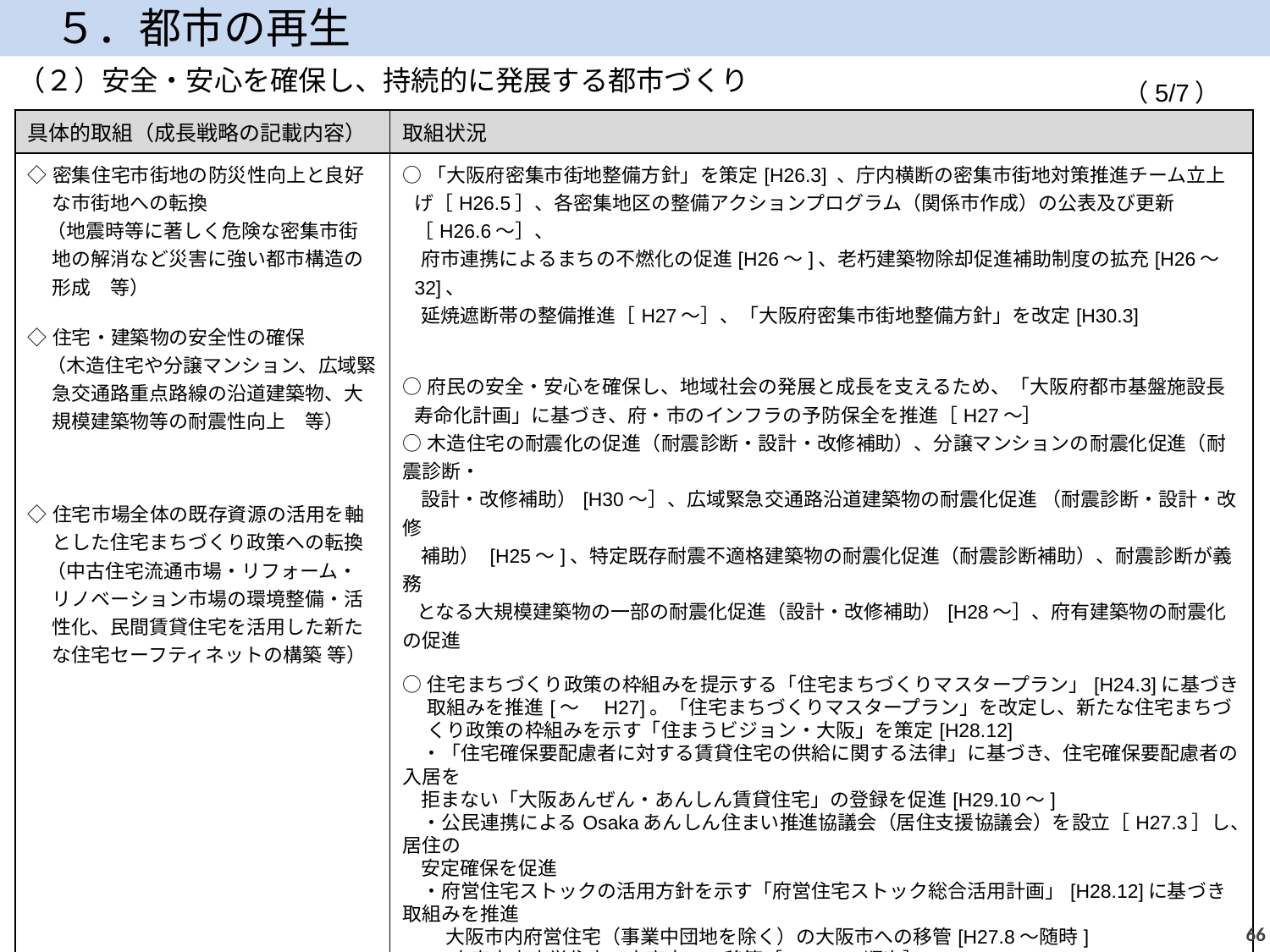

５．都市の再生
（２）安全・安心を確保し、持続的に発展する都市づくり
（5/7）
| 具体的取組（成長戦略の記載内容） | 取組状況 |
| --- | --- |
| ◇密集住宅市街地の防災性向上と良好な市街地への転換 　（地震時等に著しく危険な密集市街地の解消など災害に強い都市構造の形成　等） ◇住宅・建築物の安全性の確保 　（木造住宅や分譲マンション、広域緊急交通路重点路線の沿道建築物、大規模建築物等の耐震性向上　等） ◇住宅市場全体の既存資源の活用を軸とした住宅まちづくり政策への転換 　（中古住宅流通市場・リフォーム・リノベーション市場の環境整備・活性化、民間賃貸住宅を活用した新たな住宅セーフティネットの構築 等） | ○「大阪府密集市街地整備方針」を策定[H26.3] 、庁内横断の密集市街地対策推進チーム立上げ［H26.5］、各密集地区の整備アクションプログラム（関係市作成）の公表及び更新［H26.6～］、 府市連携によるまちの不燃化の促進[H26～]、老朽建築物除却促進補助制度の拡充[H26～32]、 延焼遮断帯の整備推進［H27～］、「大阪府密集市街地整備方針」を改定[H30.3] ○府民の安全・安心を確保し、地域社会の発展と成長を支えるため、「大阪府都市基盤施設長寿命化計画」に基づき、府・市のインフラの予防保全を推進［H27～］ ○木造住宅の耐震化の促進（耐震診断・設計・改修補助）、分譲マンションの耐震化促進（耐震診断・ 設計・改修補助）[H30～］、広域緊急交通路沿道建築物の耐震化促進 （耐震診断・設計・改修 補助） [H25～]、特定既存耐震不適格建築物の耐震化促進（耐震診断補助）、耐震診断が義務 となる大規模建築物の一部の耐震化促進（設計・改修補助）[H28～］、府有建築物の耐震化の促進 ○住宅まちづくり政策の枠組みを提示する「住宅まちづくりマスタープラン」[H24.3]に基づき取組みを推進[～　H27]。「住宅まちづくりマスタープラン」を改定し、新たな住宅まちづくり政策の枠組みを示す「住まうビジョン・大阪」を策定[H28.12] 　・「住宅確保要配慮者に対する賃貸住宅の供給に関する法律」に基づき、住宅確保要配慮者の入居を 拒まない「大阪あんぜん・あんしん賃貸住宅」の登録を促進[H29.10～] 　・公民連携によるOsakaあんしん住まい推進協議会（居住支援協議会）を設立［H27.3］し、居住の 安定確保を促進 　・府営住宅ストックの活用方針を示す「府営住宅ストック総合活用計画」[H28.12]に基づき取組みを推進 　　 大阪市内府営住宅（事業中団地を除く）の大阪市への移管[H27.8～随時] 　　大東市内府営住宅の大東市への移管［H30.4～順次］ 　　府営住宅の所在する全38市町と「府営住宅資産を活用したまちづくり協議の場」を設置 ［H24～H26］ 　・民間団体・事業者･公的団体で構成する「大阪の住まい活性化フォーラム」と連携し、空き家・住まいの 相談窓口の設置や、中古住宅・リフォームに係る一元的な情報発信などの取組みにより、中古住宅流通・ リフォーム市場活性化を促進 |
66